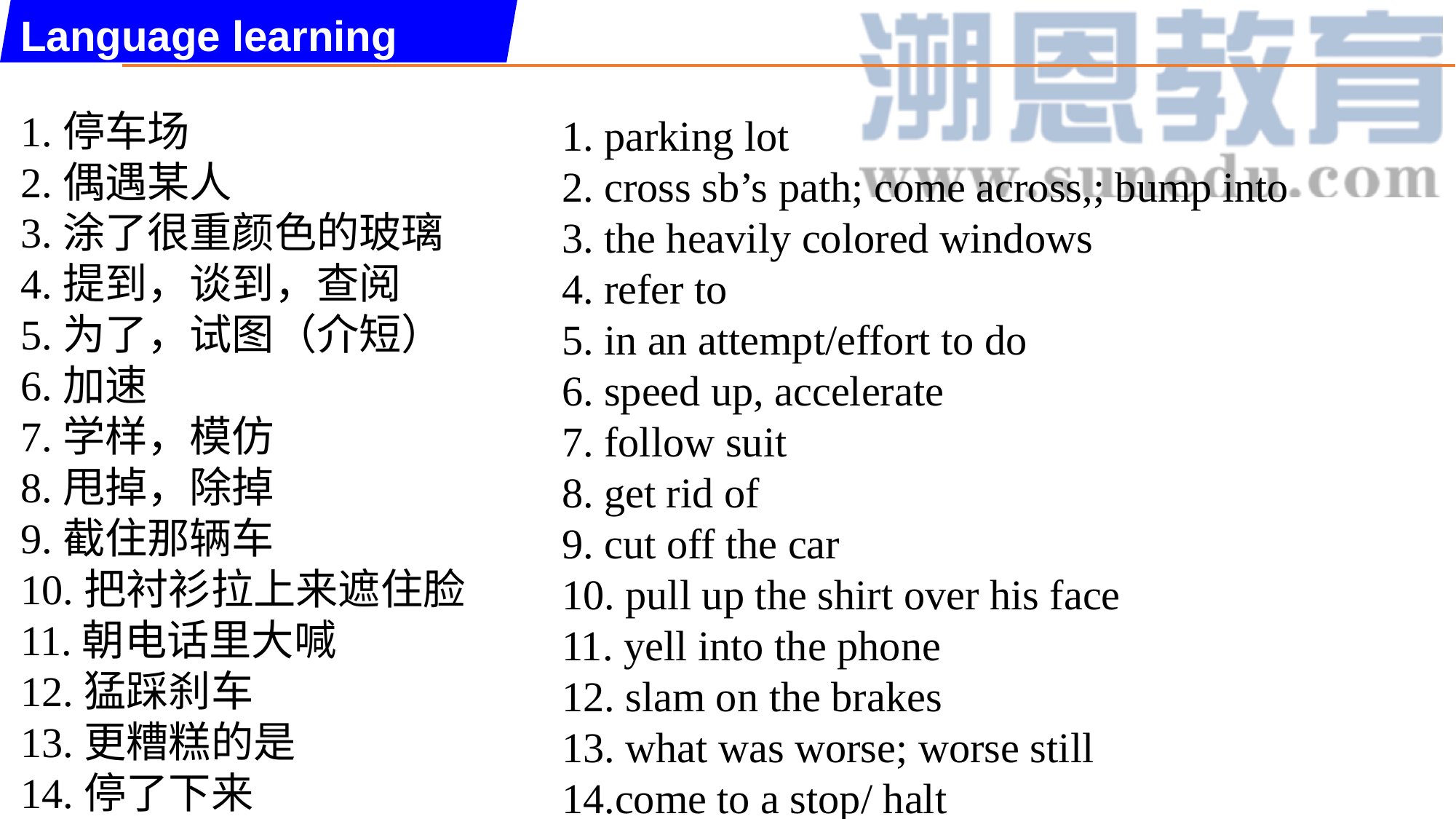

Language learning
1.停车场
2.偶遇某人
3.涂了很重颜色的玻璃
4.提到，谈到，查阅
5.为了，试图（介短）
6.加速
7.学样，模仿
8.甩掉，除掉
9.截住那辆车
10.把衬衫拉上来遮住脸
11.朝电话里大喊
12.猛踩刹车
13.更糟糕的是
14.停了下来
1. parking lot
2. cross sb’s path; come across,; bump into
3. the heavily colored windows
4. refer to
5. in an attempt/effort to do
6. speed up, accelerate
7. follow suit
8. get rid of
9. cut off the car
10. pull up the shirt over his face
11. yell into the phone
12. slam on the brakes
13. what was worse; worse still
14.come to a stop/ halt